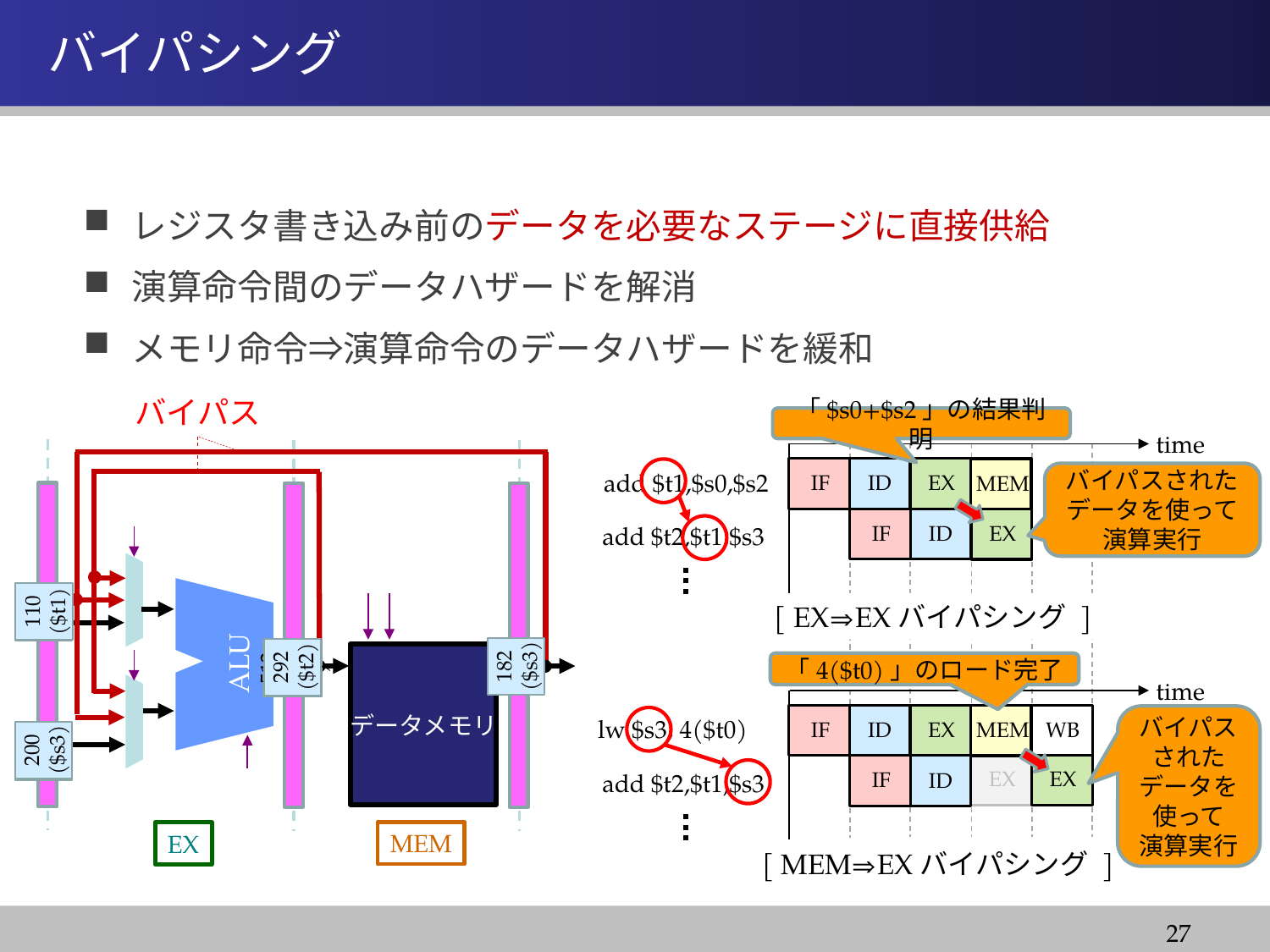

情報システム基盤学基礎１
# バイパシング
レジスタ書き込み前のデータを必要なステージに直接供給
演算命令間のデータハザードを解消
メモリ命令⇒演算命令のデータハザードを緩和

バイパス
「$s0+$s2」の結果判明
time

IF

ID

EX

ID
IF

MEM

EX

add $t1,$s0,$s2
バイパスされたデータを使って演算実行

add $t2,$t1,$s3

110
($t1)
100
($s0)

[ EX⇒EXバイパシング ]

182
($s3)
292
($t2)
110
($t1)
310
($t2)
512
(4(t0))
ALU

「4($t0)」のロード完了

time
データメモリ

IF

ID

EX

ID
IF

MEM

EX

WB

EX
バイパスされたデータを使って
演算実行

lw $s3, 4($t0)

200
($s3)
10 ($s2)

add $t2,$t1,$s3
MEM
EX
[ MEM⇒EXバイパシング ]
27